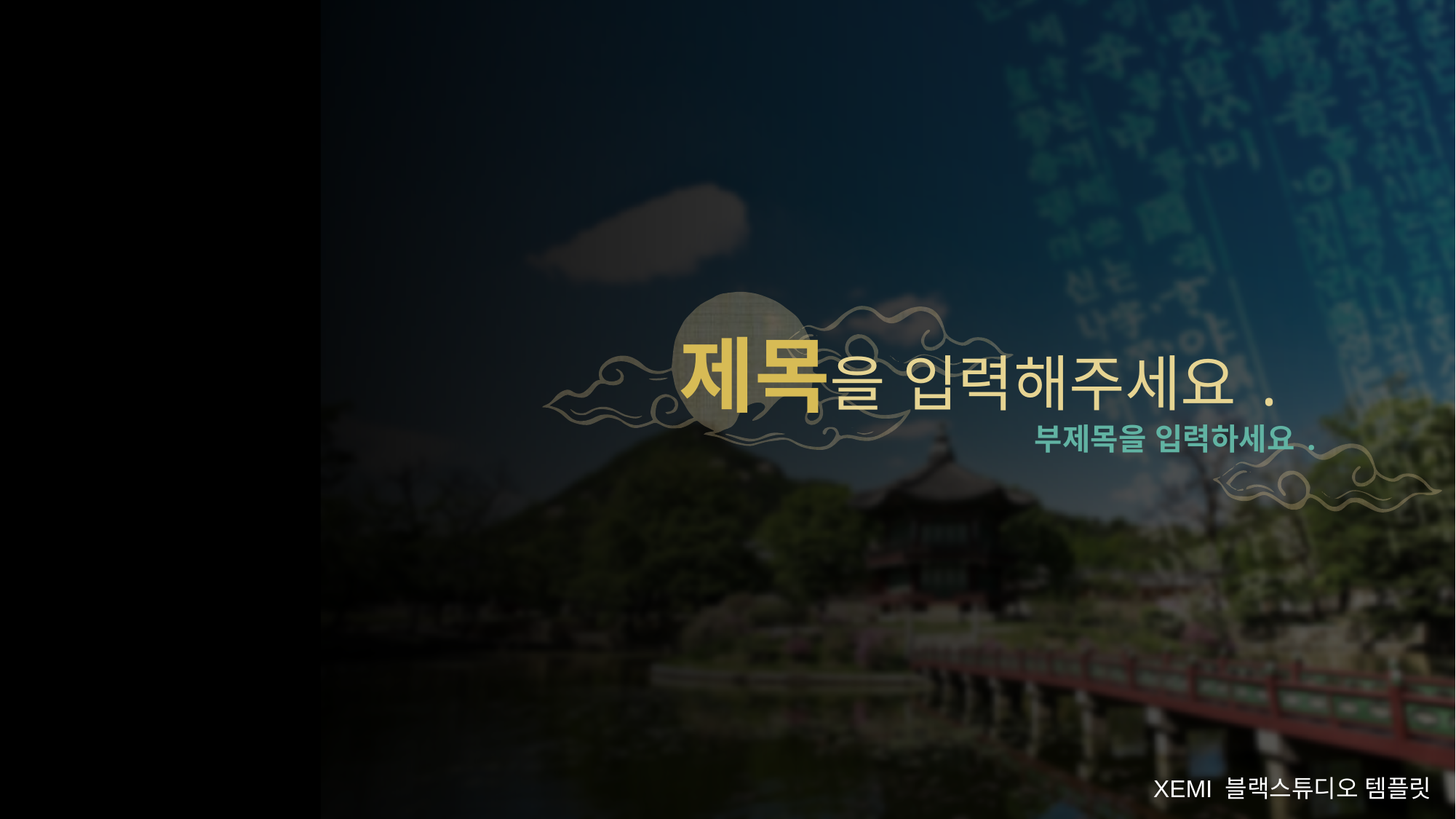

제목을 입력해주세요.
부제목을 입력하세요.

XEMI 블랙스튜디오 템플릿